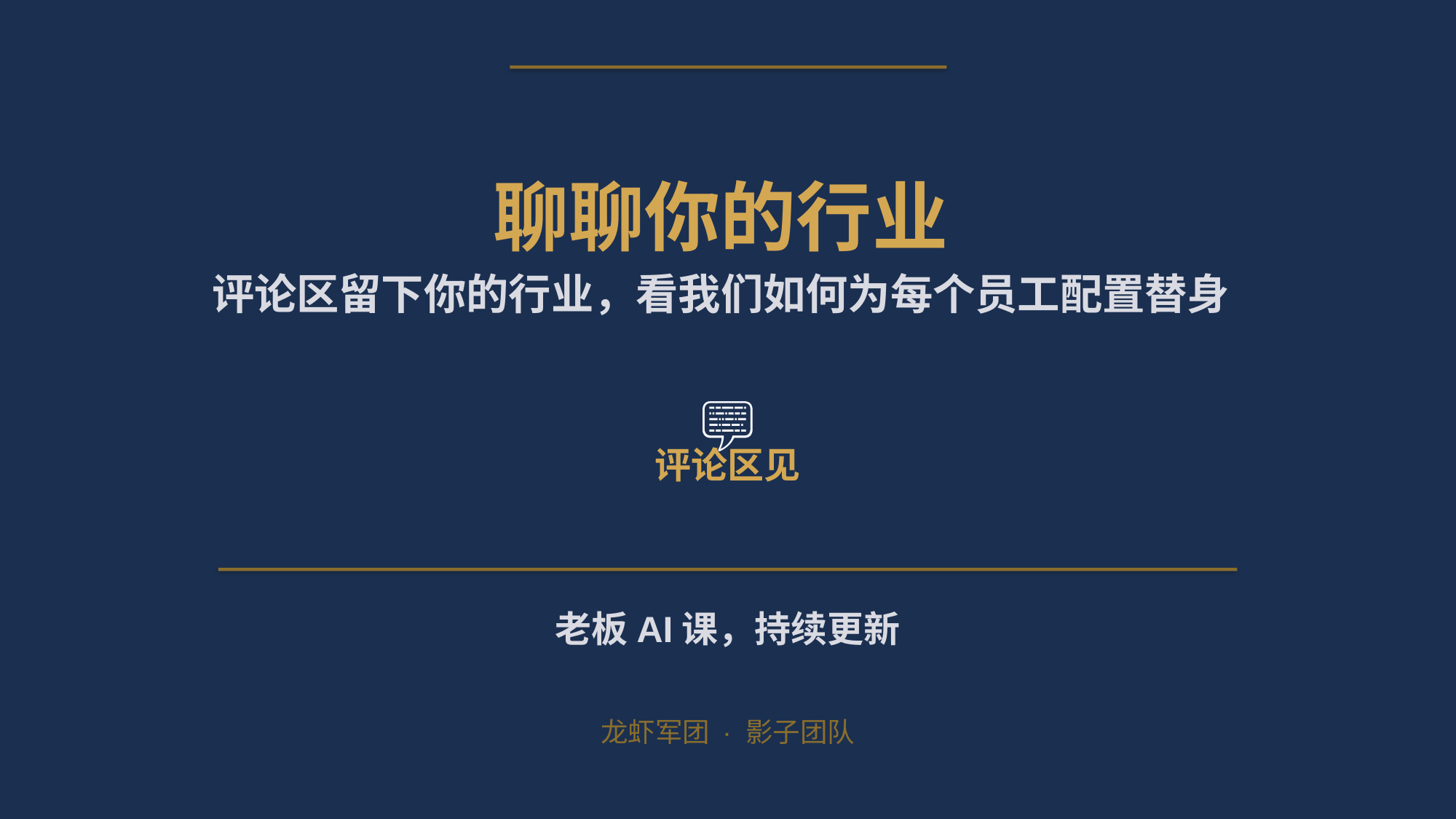

聊聊你的行业
评论区留下你的行业，看我们如何为每个员工配置替身
💬
评论区见

老板AI课，持续更新
龙虾军团 · 影子团队